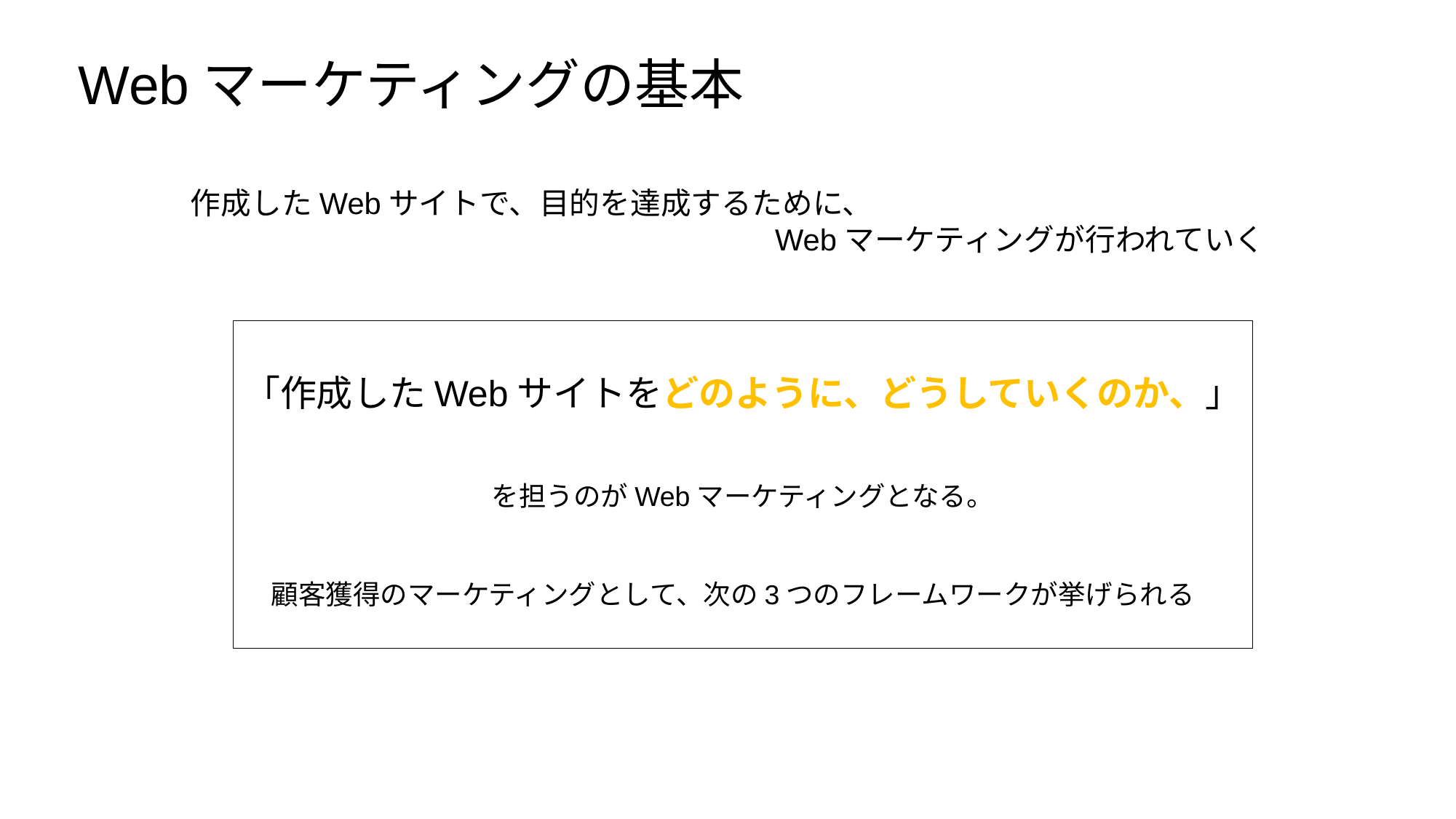

Webマーケティングの基本
作成したWebサイトで、目的を達成するために、
　　　　　　　　　　　　　　　　　　　Webマーケティングが行われていく

「作成したWebサイトをどのように、どうしていくのか、」

を担うのがWebマーケティングとなる。

　顧客獲得のマーケティングとして、次の3つのフレームワークが挙げられる